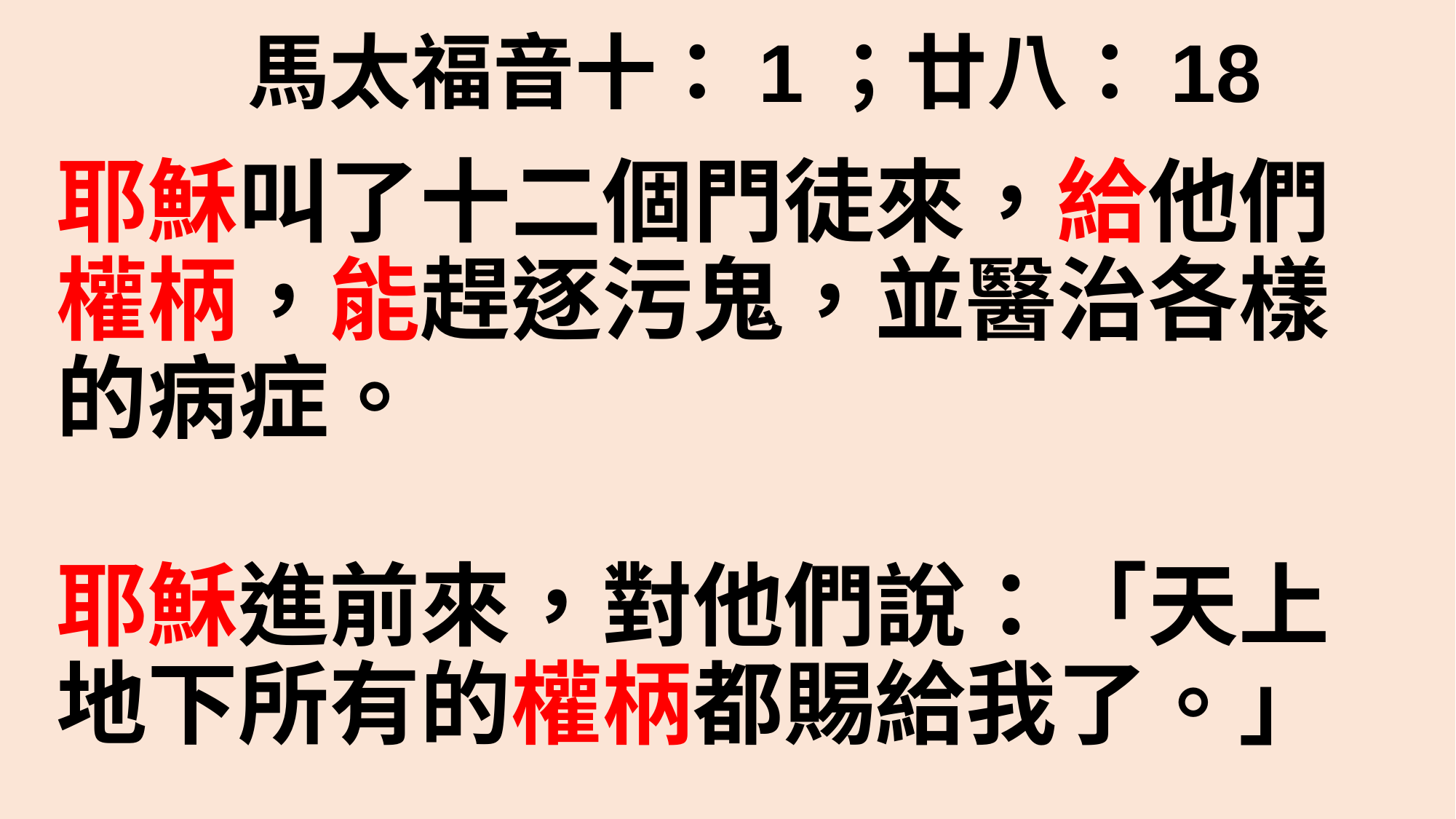

# 馬太福音十：1；廿八：18
耶穌叫了十二個門徒來，給他們權柄，能趕逐污鬼，並醫治各樣的病症。

耶穌進前來，對他們說：「天上地下所有的權柄都賜給我了。」